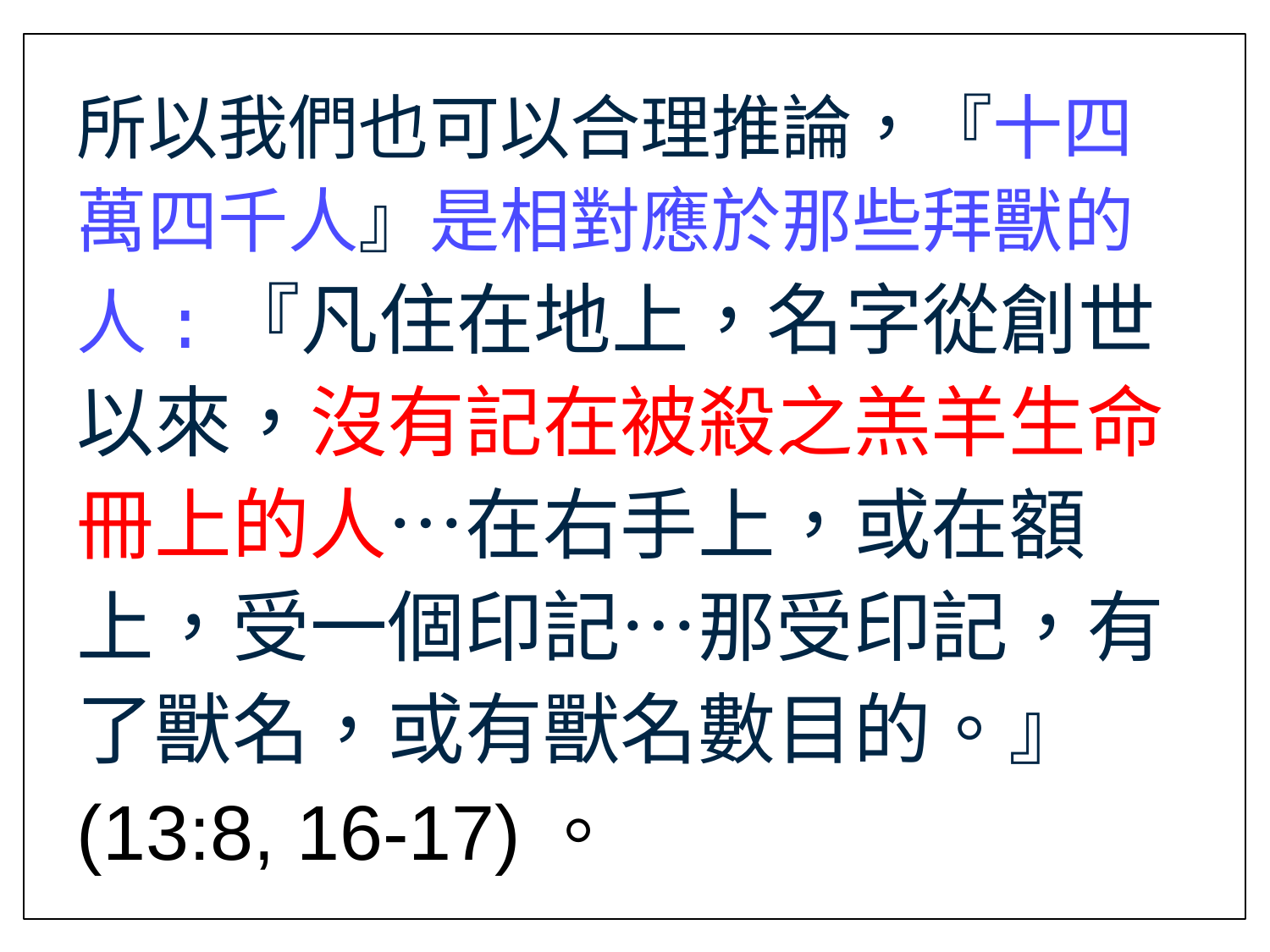

所以我們也可以合理推論，『十四萬四千人』是相對應於那些拜獸的人:『凡住在地上，名字從創世以來，沒有記在被殺之羔羊生命冊上的人…在右手上，或在額上，受一個印記…那受印記，有了獸名，或有獸名數目的。』 (13:8, 16-17)。